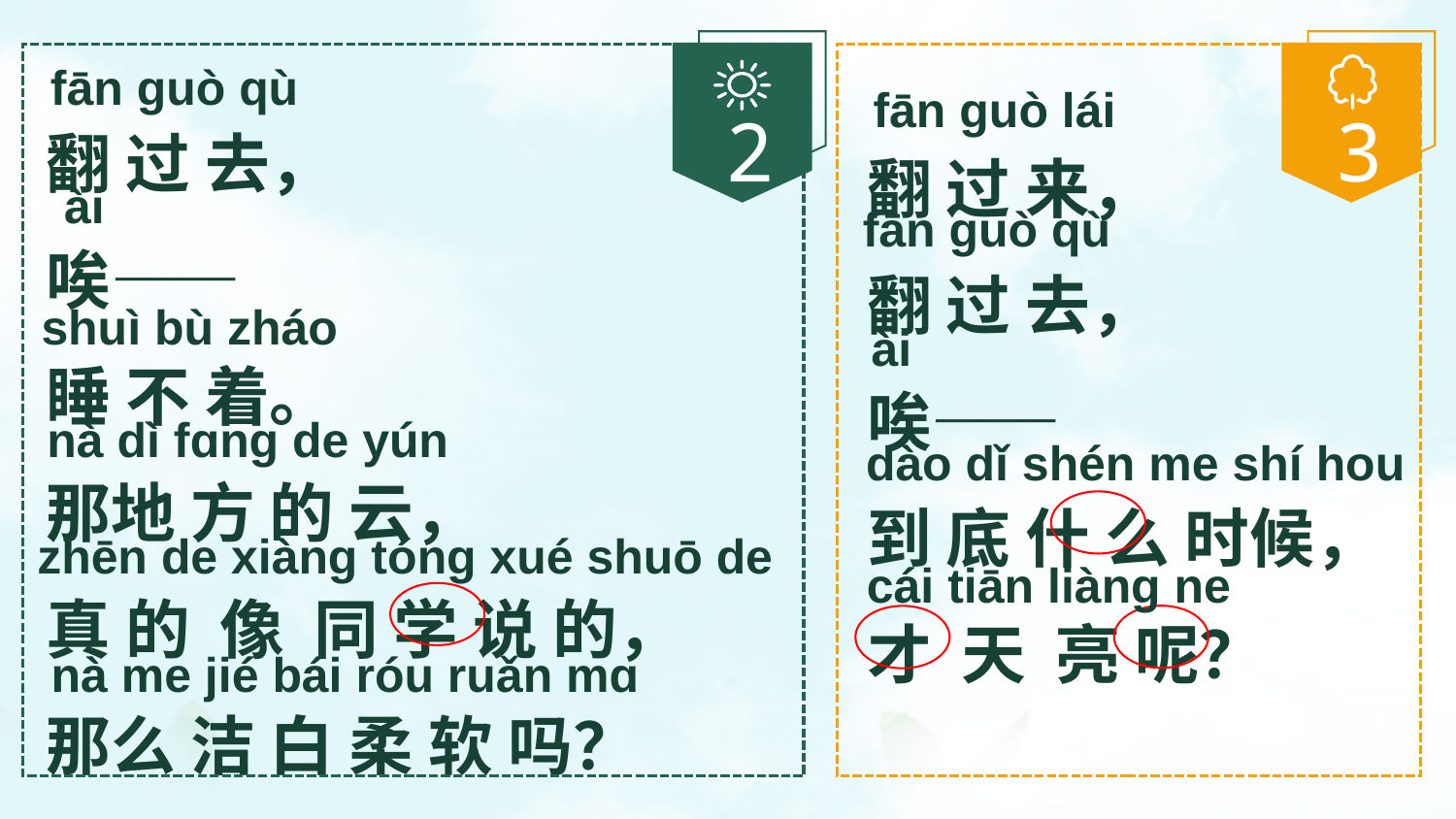

2

3

fān ɡuò qù
fān ɡuò lái
翻 过 去，
唉——
睡 不 着。
那地 方 的 云，
真 的  像  同 学 说 的，
那么 洁 白 柔 软 吗？
翻 过 来，
翻 过 去，
唉——
到 底 什 么 时候，
才  天  亮 呢？
ài
fān ɡuò qù
shuì bù zháo
ài
nà dì fɑnɡ de yún
dào dǐ shén me shí hou

zhēn de xiànɡ tónɡ xué shuō de
cái tiān liànɡ ne

nà me jié bái róu ruǎn mɑ